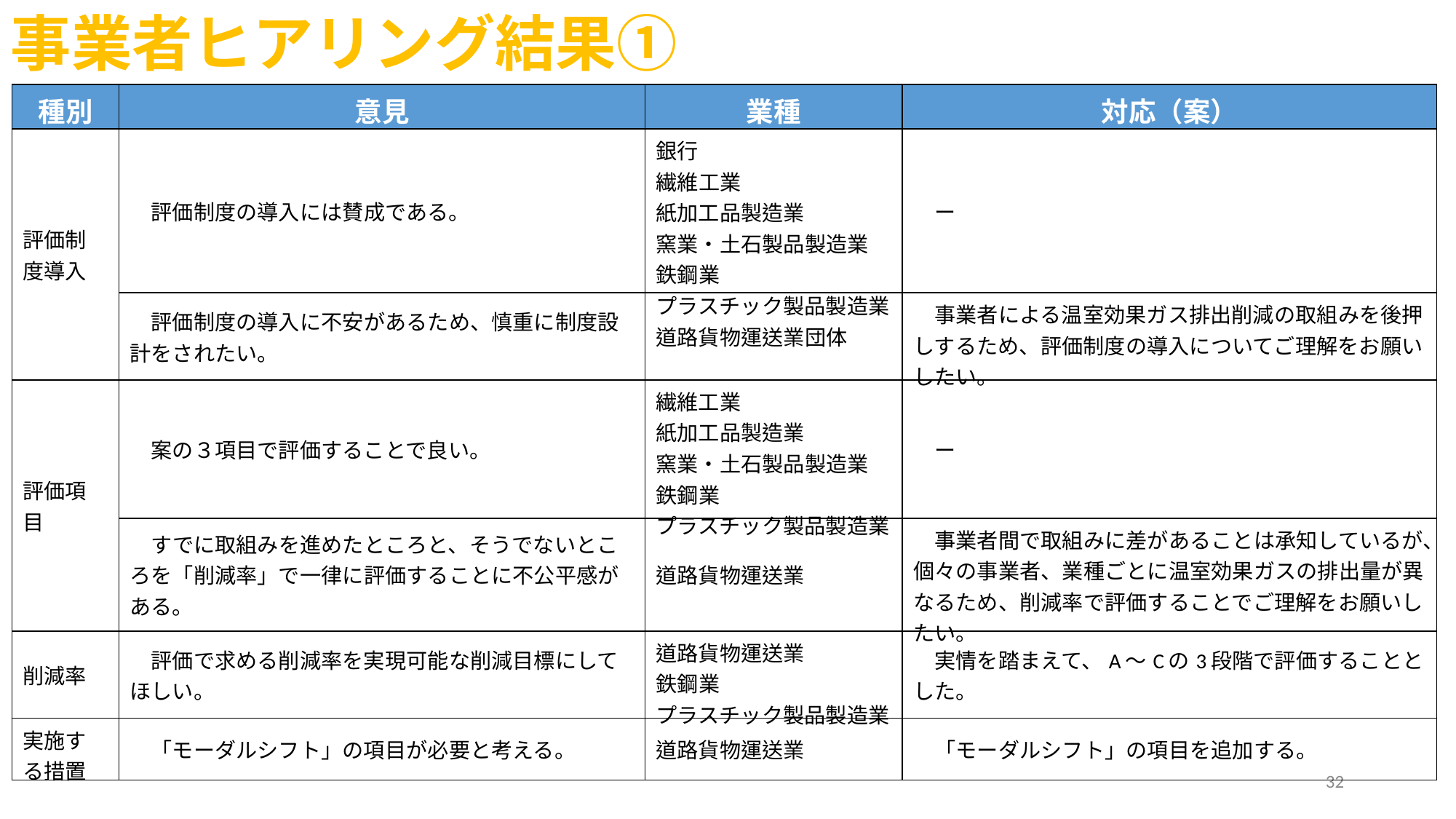

事業者ヒアリング結果①
| 種別 | 意見 | 業種 | 対応（案） |
| --- | --- | --- | --- |
| 評価制度導入 | 評価制度の導入には賛成である。 | 銀行 繊維工業 紙加工品製造業 窯業・土石製品製造業 鉄鋼業 プラスチック製品製造業 | ー |
|  | 評価制度の導入に不安があるため、慎重に制度設計をされたい。 | 道路貨物運送業団体 | 事業者による温室効果ガス排出削減の取組みを後押しするため、評価制度の導入についてご理解をお願いしたい。 |
| 評価項目 | 案の３項目で評価することで良い。 | 繊維工業 紙加工品製造業 窯業・土石製品製造業 鉄鋼業 プラスチック製品製造業 | ー |
|  | すでに取組みを進めたところと、そうでないところを「削減率」で一律に評価することに不公平感がある。 | 道路貨物運送業 | 事業者間で取組みに差があることは承知しているが、個々の事業者、業種ごとに温室効果ガスの排出量が異なるため、削減率で評価することでご理解をお願いしたい。 |
| 削減率 | 評価で求める削減率を実現可能な削減目標にしてほしい。 | 道路貨物運送業 鉄鋼業 プラスチック製品製造業 | 実情を踏まえて、A～Cの3段階で評価することとした。 |
| 実施する措置 | 「モーダルシフト」の項目が必要と考える。 | 道路貨物運送業 | 「モーダルシフト」の項目を追加する。 |
32